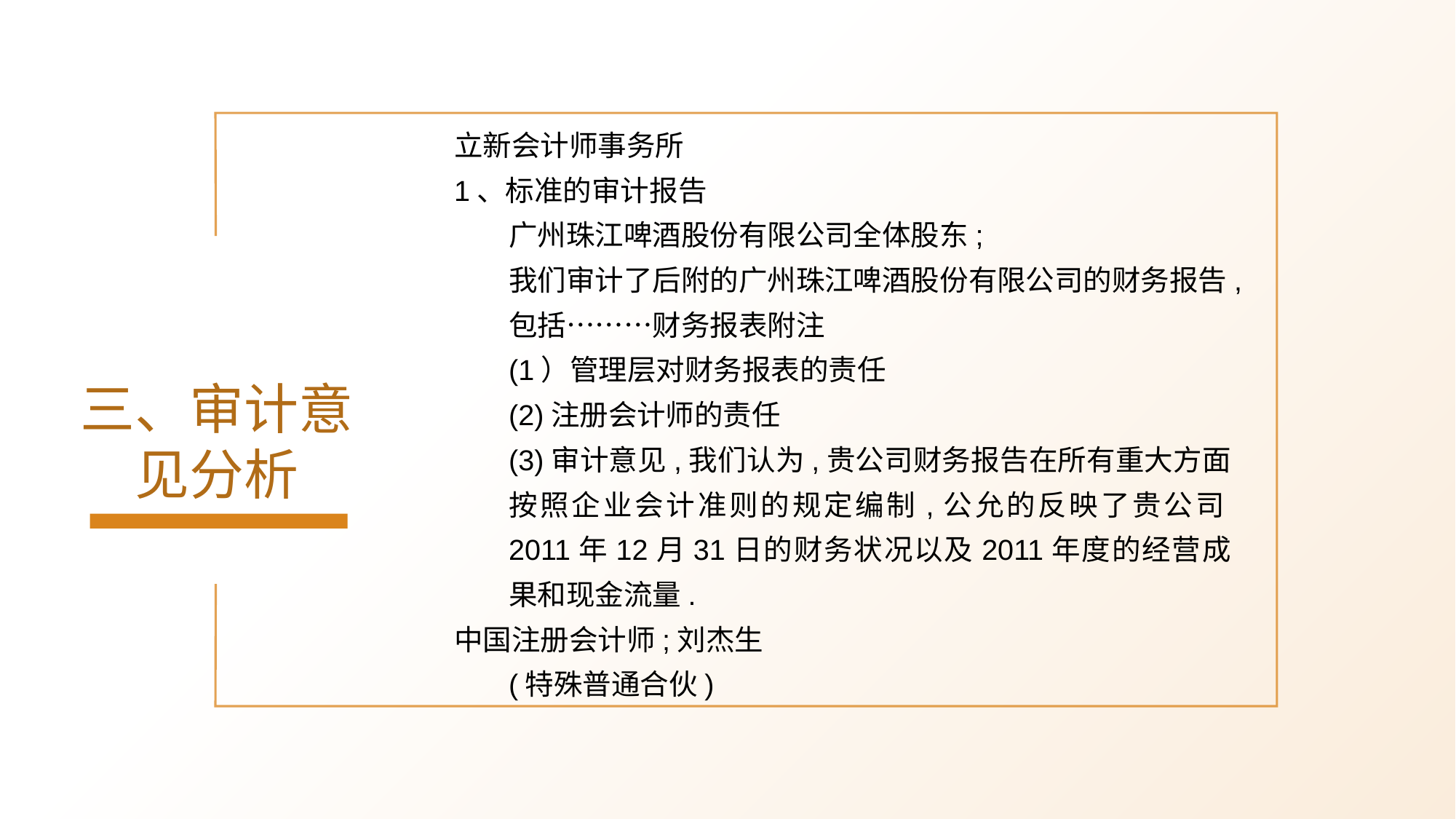

立新会计师事务所
1、标准的审计报告
广州珠江啤酒股份有限公司全体股东;
我们审计了后附的广州珠江啤酒股份有限公司的财务报告,包括………财务报表附注
(1）管理层对财务报表的责任
(2)注册会计师的责任
(3)审计意见,我们认为,贵公司财务报告在所有重大方面按照企业会计准则的规定编制,公允的反映了贵公司2011年12月31日的财务状况以及2011年度的经营成果和现金流量.
中国注册会计师;刘杰生
(特殊普通合伙)
# 三、审计意见分析